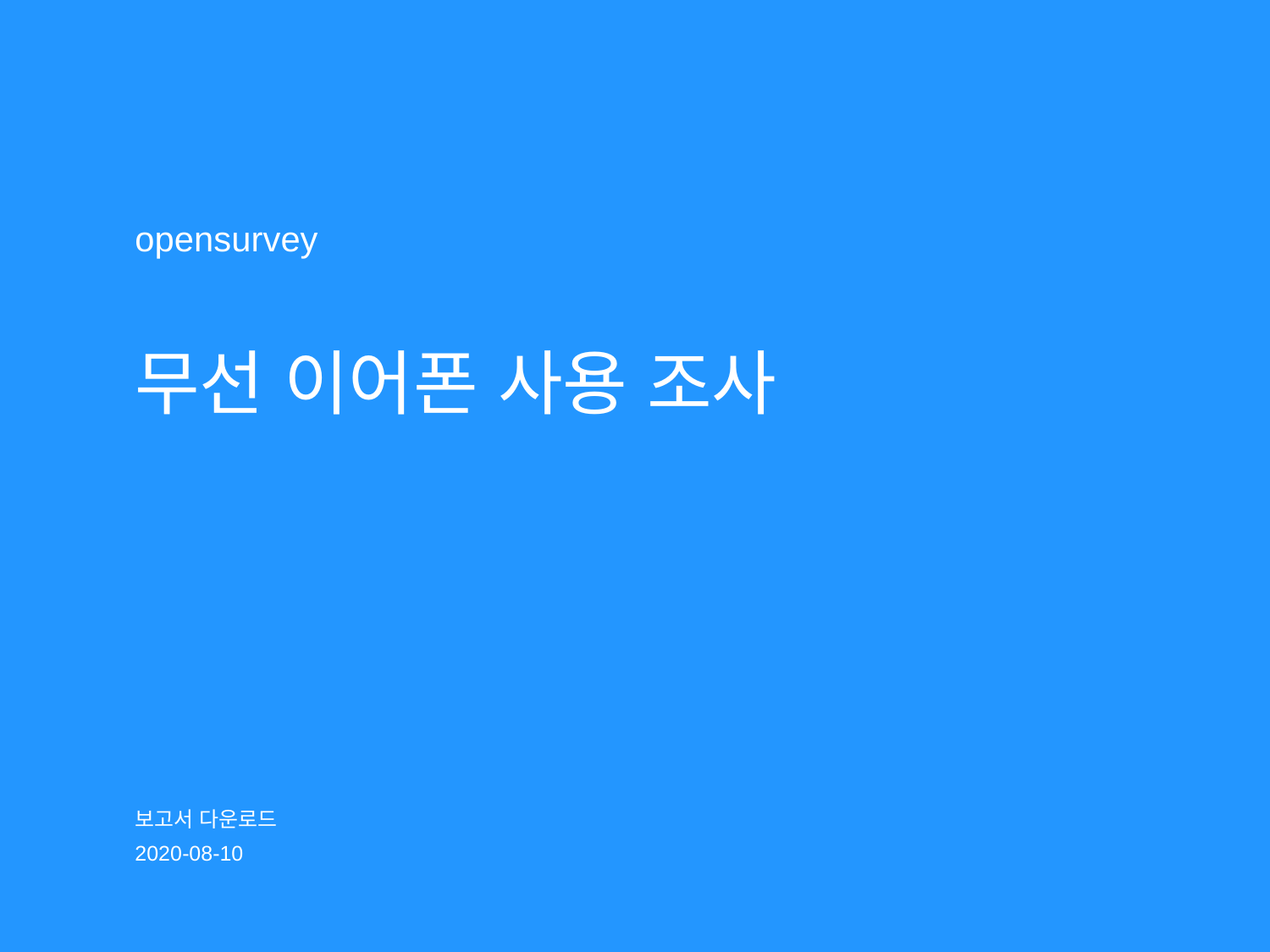

opensurvey
# 무선 이어폰 사용 조사
보고서 다운로드
2020-08-10